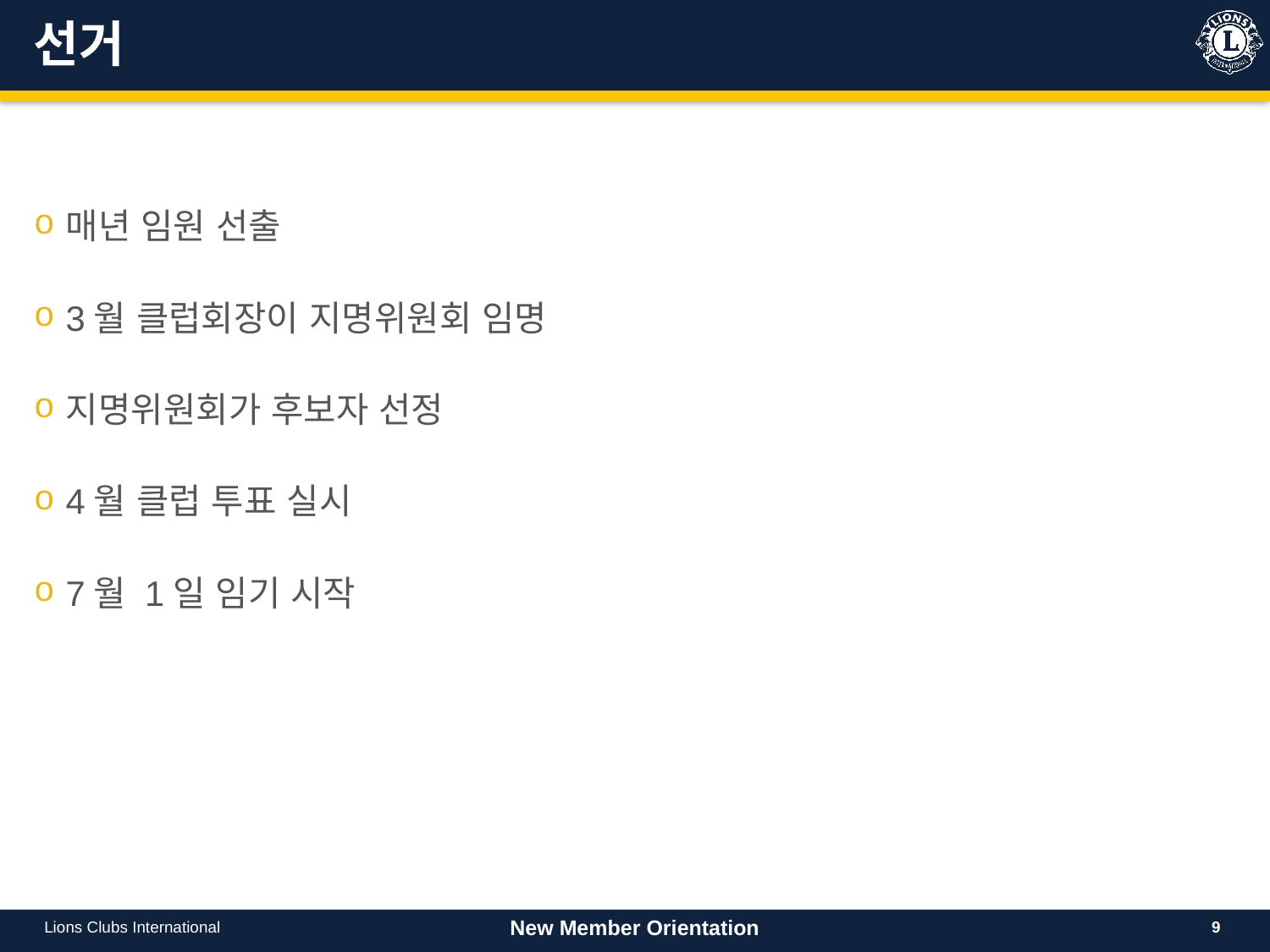

# 선거
매년 임원 선출
3월 클럽회장이 지명위원회 임명
지명위원회가 후보자 선정
4월 클럽 투표 실시
7월 1일 임기 시작